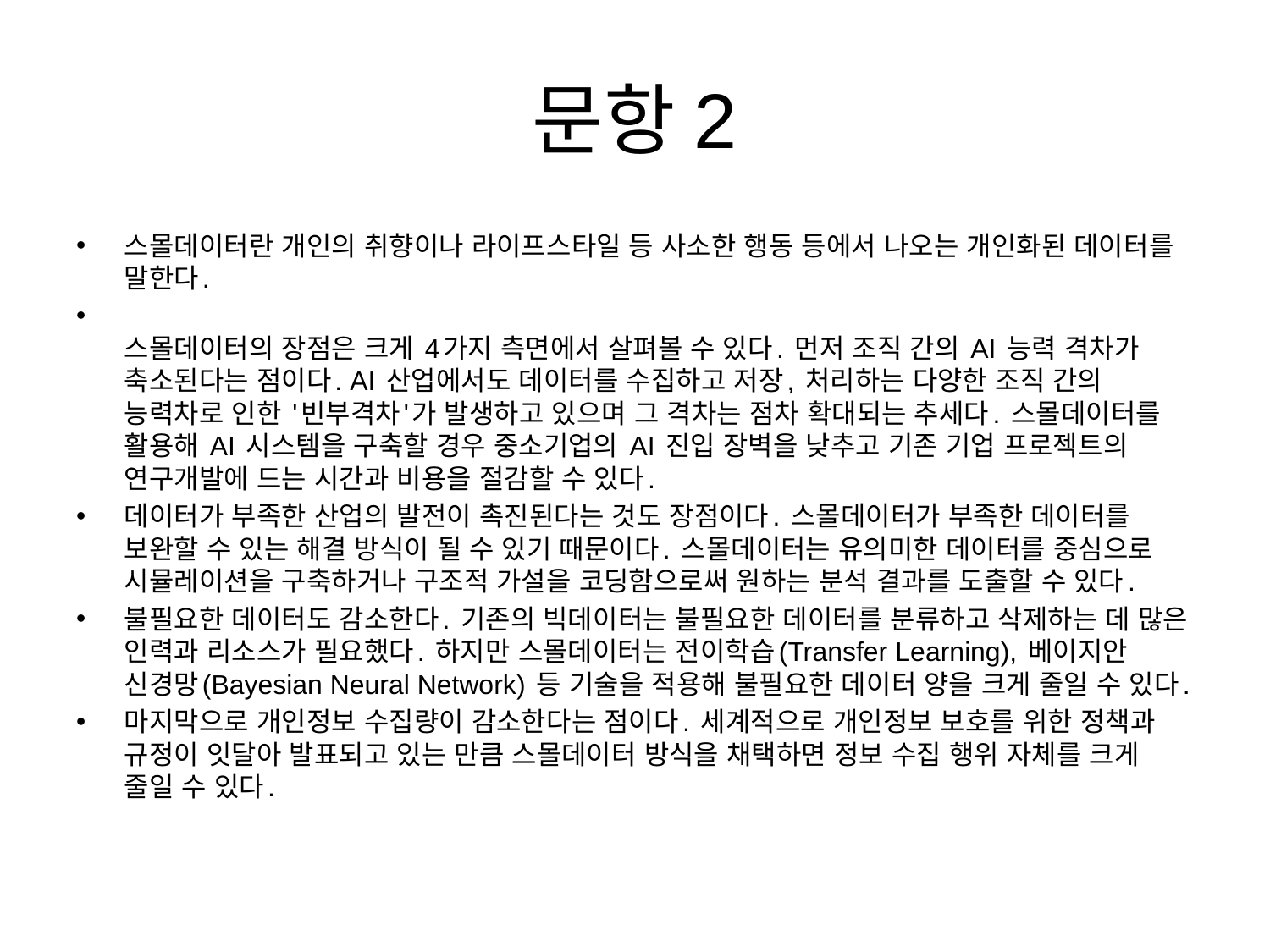

# 문항2
스몰데이터란 개인의 취향이나 라이프스타일 등 사소한 행동 등에서 나오는 개인화된 데이터를 말한다.
스몰데이터의 장점은 크게 4가지 측면에서 살펴볼 수 있다. 먼저 조직 간의 AI 능력 격차가 축소된다는 점이다. AI 산업에서도 데이터를 수집하고 저장, 처리하는 다양한 조직 간의 능력차로 인한 '빈부격차'가 발생하고 있으며 그 격차는 점차 확대되는 추세다. 스몰데이터를 활용해 AI 시스템을 구축할 경우 중소기업의 AI 진입 장벽을 낮추고 기존 기업 프로젝트의 연구개발에 드는 시간과 비용을 절감할 수 있다.
데이터가 부족한 산업의 발전이 촉진된다는 것도 장점이다. 스몰데이터가 부족한 데이터를 보완할 수 있는 해결 방식이 될 수 있기 때문이다. 스몰데이터는 유의미한 데이터를 중심으로 시뮬레이션을 구축하거나 구조적 가설을 코딩함으로써 원하는 분석 결과를 도출할 수 있다.
불필요한 데이터도 감소한다. 기존의 빅데이터는 불필요한 데이터를 분류하고 삭제하는 데 많은 인력과 리소스가 필요했다. 하지만 스몰데이터는 전이학습(Transfer Learning), 베이지안 신경망(Bayesian Neural Network) 등 기술을 적용해 불필요한 데이터 양을 크게 줄일 수 있다.
마지막으로 개인정보 수집량이 감소한다는 점이다. 세계적으로 개인정보 보호를 위한 정책과 규정이 잇달아 발표되고 있는 만큼 스몰데이터 방식을 채택하면 정보 수집 행위 자체를 크게 줄일 수 있다.